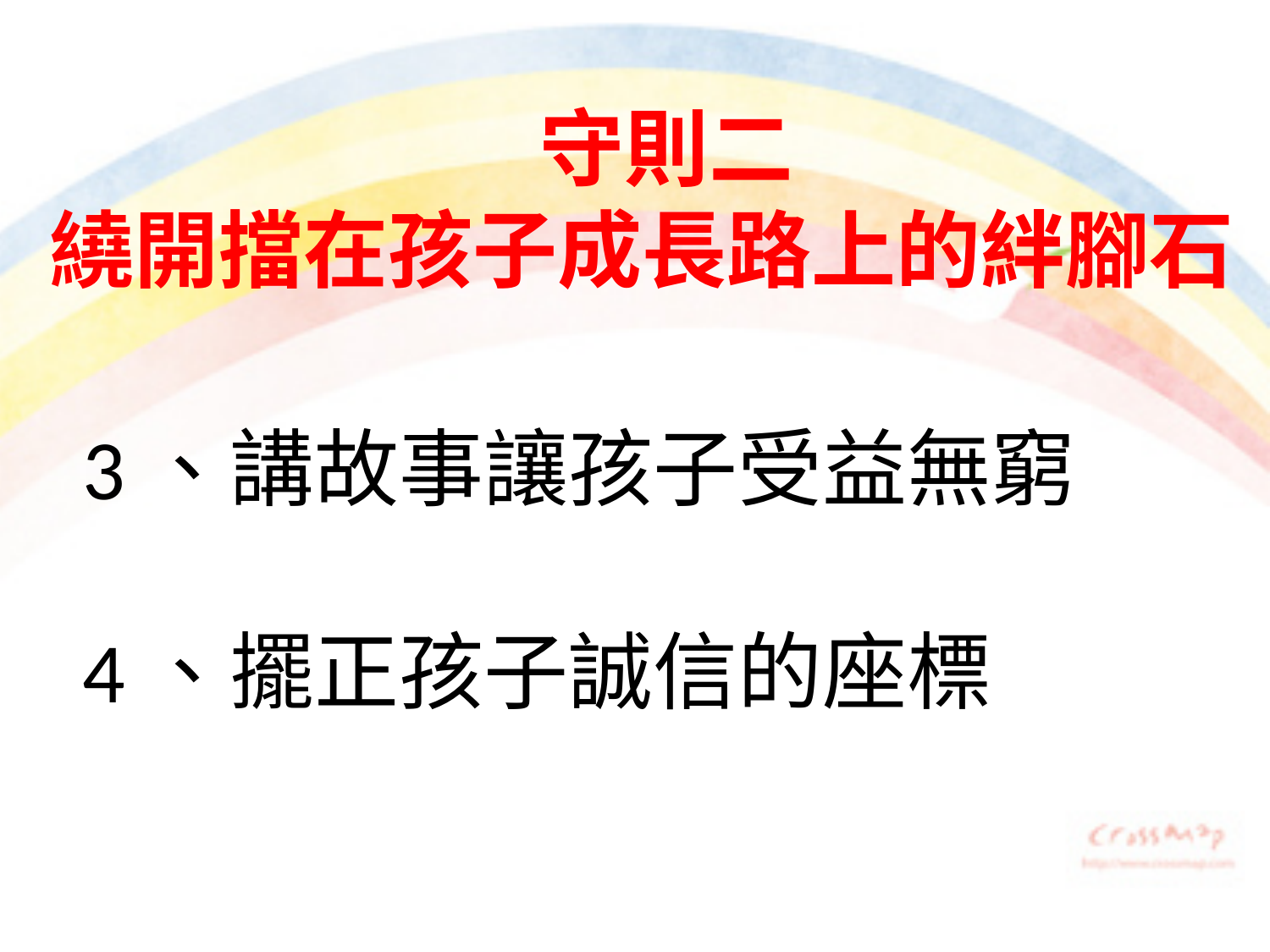

#
  守則二
繞開擋在孩子成長路上的絆腳石

3、講故事讓孩子受益無窮

4、擺正孩子誠信的座標